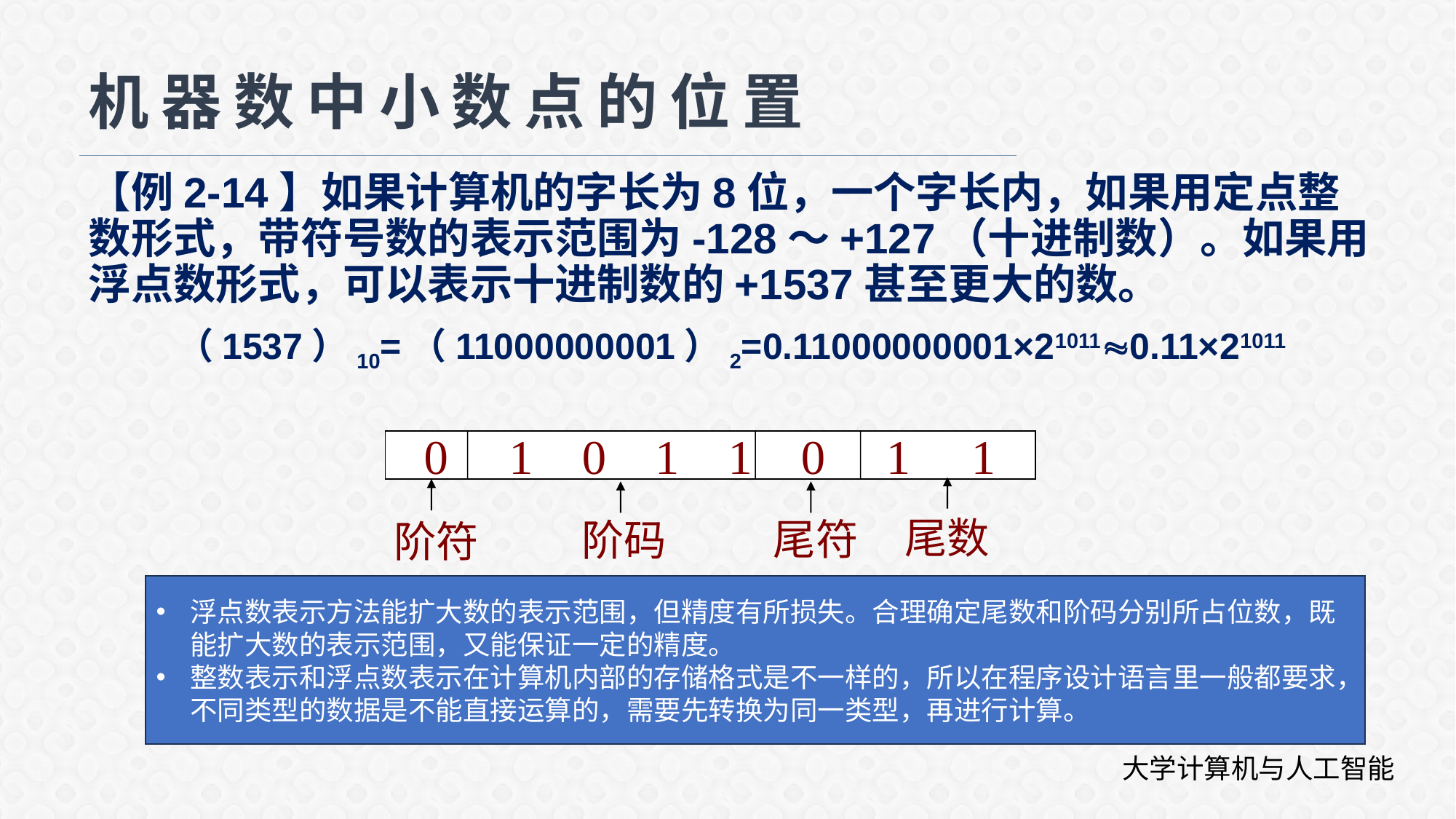

# 机器数中小数点的位置
【例2-14】如果计算机的字长为8位，一个字长内，如果用定点整数形式，带符号数的表示范围为-128～+127（十进制数）。如果用浮点数形式，可以表示十进制数的+1537甚至更大的数。
（1537）10=（11000000001）2=0.11000000001×21011≈0.11×21011

0     1    0    1    1    0     1     1

尾数
尾符
阶码
阶符
浮点数表示方法能扩大数的表示范围，但精度有所损失。合理确定尾数和阶码分别所占位数，既能扩大数的表示范围，又能保证一定的精度。
整数表示和浮点数表示在计算机内部的存储格式是不一样的，所以在程序设计语言里一般都要求，不同类型的数据是不能直接运算的，需要先转换为同一类型，再进行计算。
大学计算机与人工智能